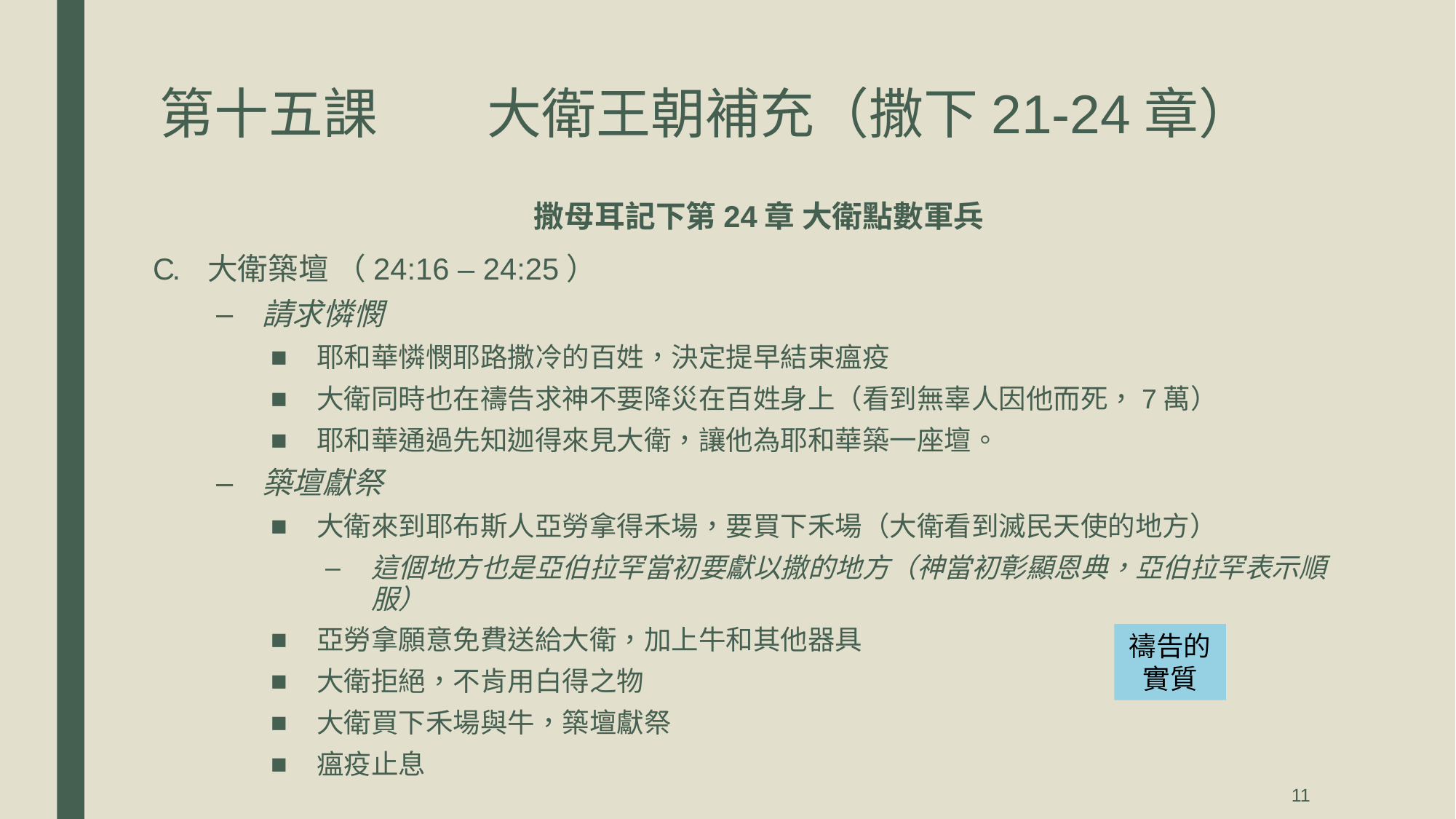

# 第十五課	大衛王朝補充（撒下21-24章）
撒母耳記下第24章 大衛點數軍兵
大衛築壇 （24:16 – 24:25）
請求憐憫
耶和華憐憫耶路撒冷的百姓，決定提早結束瘟疫
大衛同時也在禱告求神不要降災在百姓身上（看到無辜人因他而死，7萬）
耶和華通過先知迦得來見大衛，讓他為耶和華築一座壇。
築壇獻祭
大衛來到耶布斯人亞勞拿得禾場，要買下禾場（大衛看到滅民天使的地方）
這個地方也是亞伯拉罕當初要獻以撒的地方（神當初彰顯恩典，亞伯拉罕表示順服）
亞勞拿願意免費送給大衛，加上牛和其他器具
大衛拒絕，不肯用白得之物
大衛買下禾場與牛，築壇獻祭
瘟疫止息

禱告的實質
11